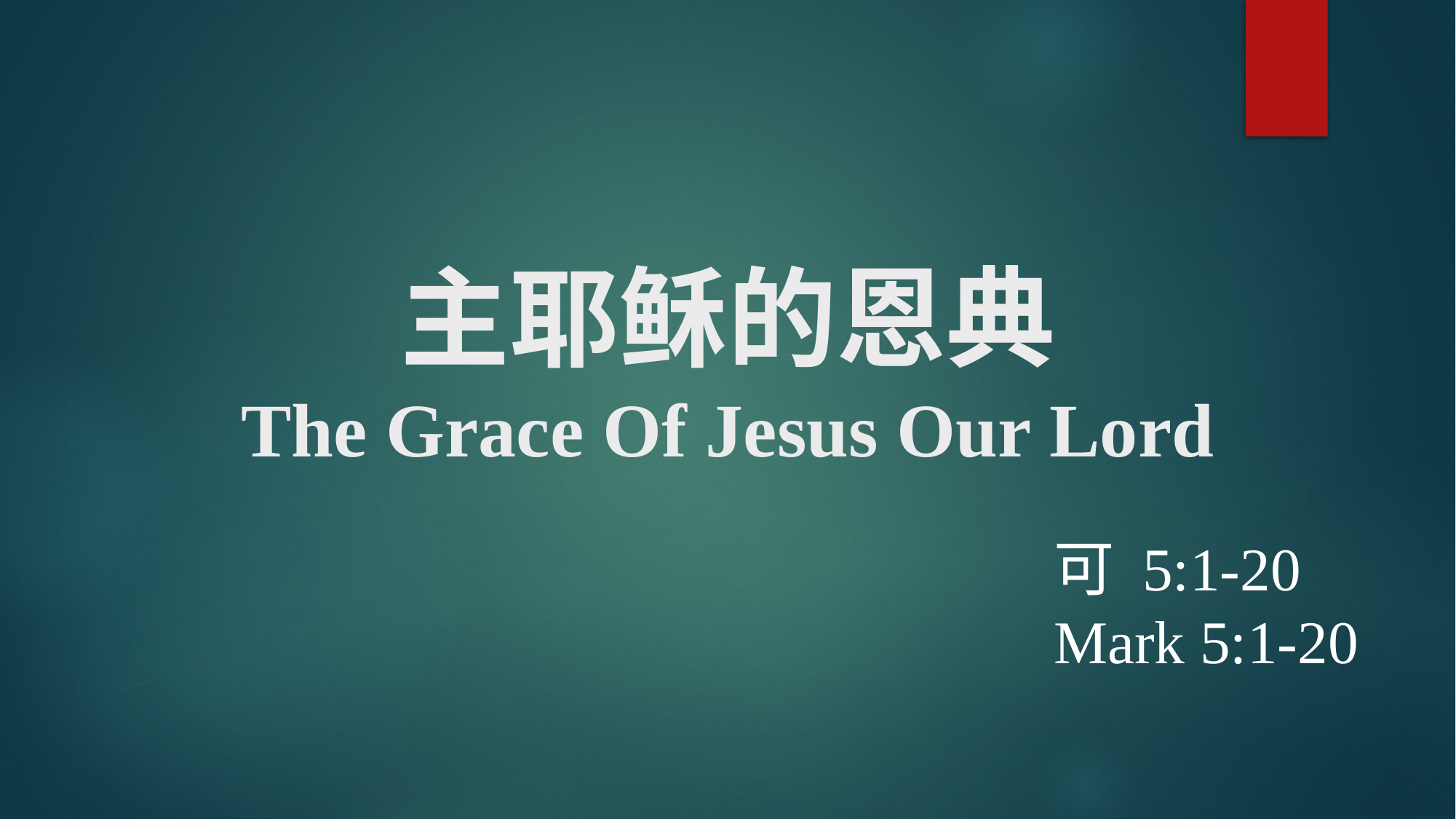

# 主耶稣的恩典 The Grace Of Jesus Our Lord
可 5:1-20
Mark 5:1-20